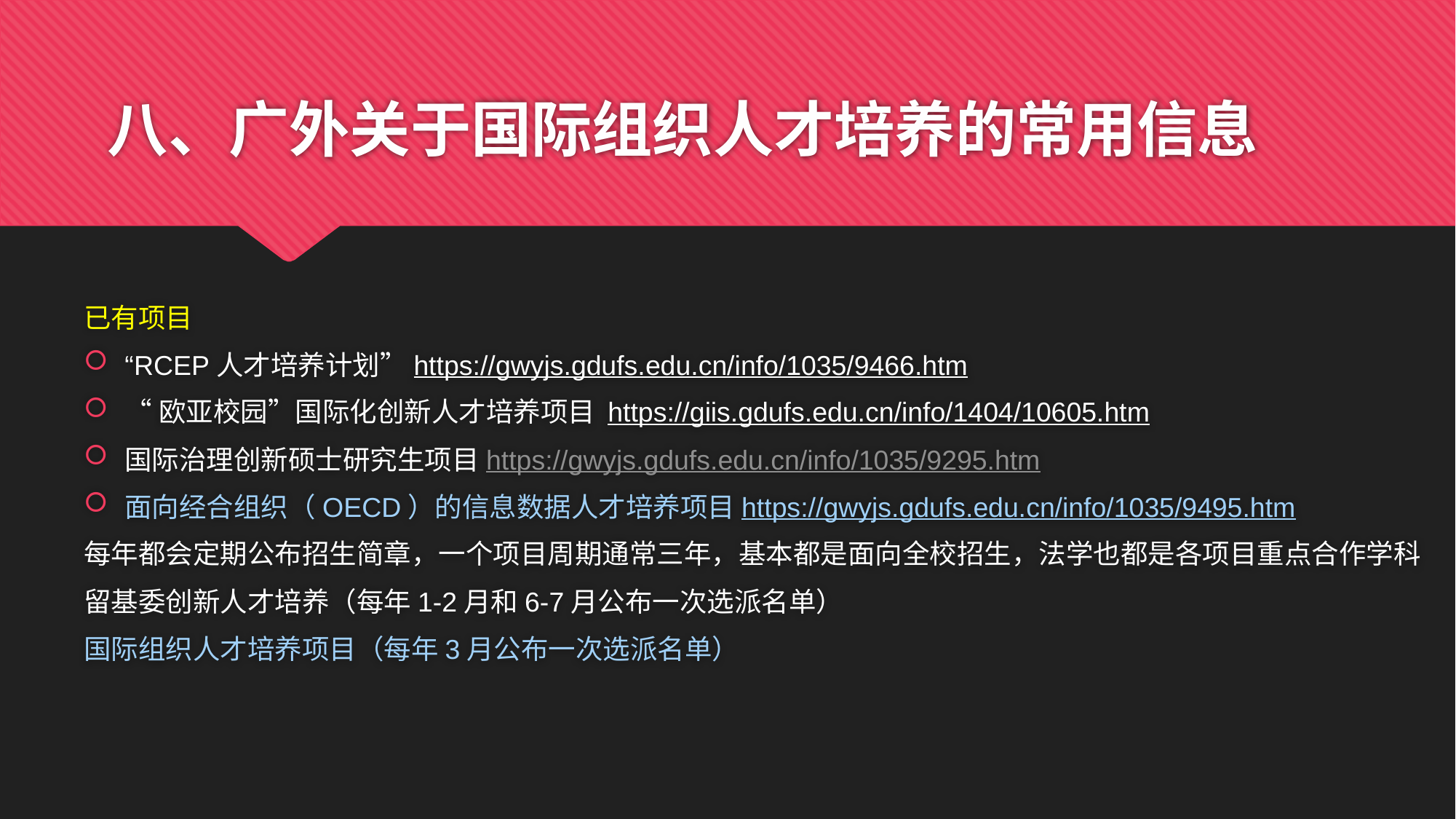

# 八、广外关于国际组织人才培养的常用信息
已有项目
“RCEP人才培养计划”https://gwyjs.gdufs.edu.cn/info/1035/9466.htm
“欧亚校园”国际化创新人才培养项目 https://giis.gdufs.edu.cn/info/1404/10605.htm
国际治理创新硕士研究生项目https://gwyjs.gdufs.edu.cn/info/1035/9295.htm
面向经合组织（OECD）的信息数据人才培养项目https://gwyjs.gdufs.edu.cn/info/1035/9495.htm
每年都会定期公布招生简章，一个项目周期通常三年，基本都是面向全校招生，法学也都是各项目重点合作学科
留基委创新人才培养（每年1-2月和6-7月公布一次选派名单）
国际组织人才培养项目（每年3月公布一次选派名单）